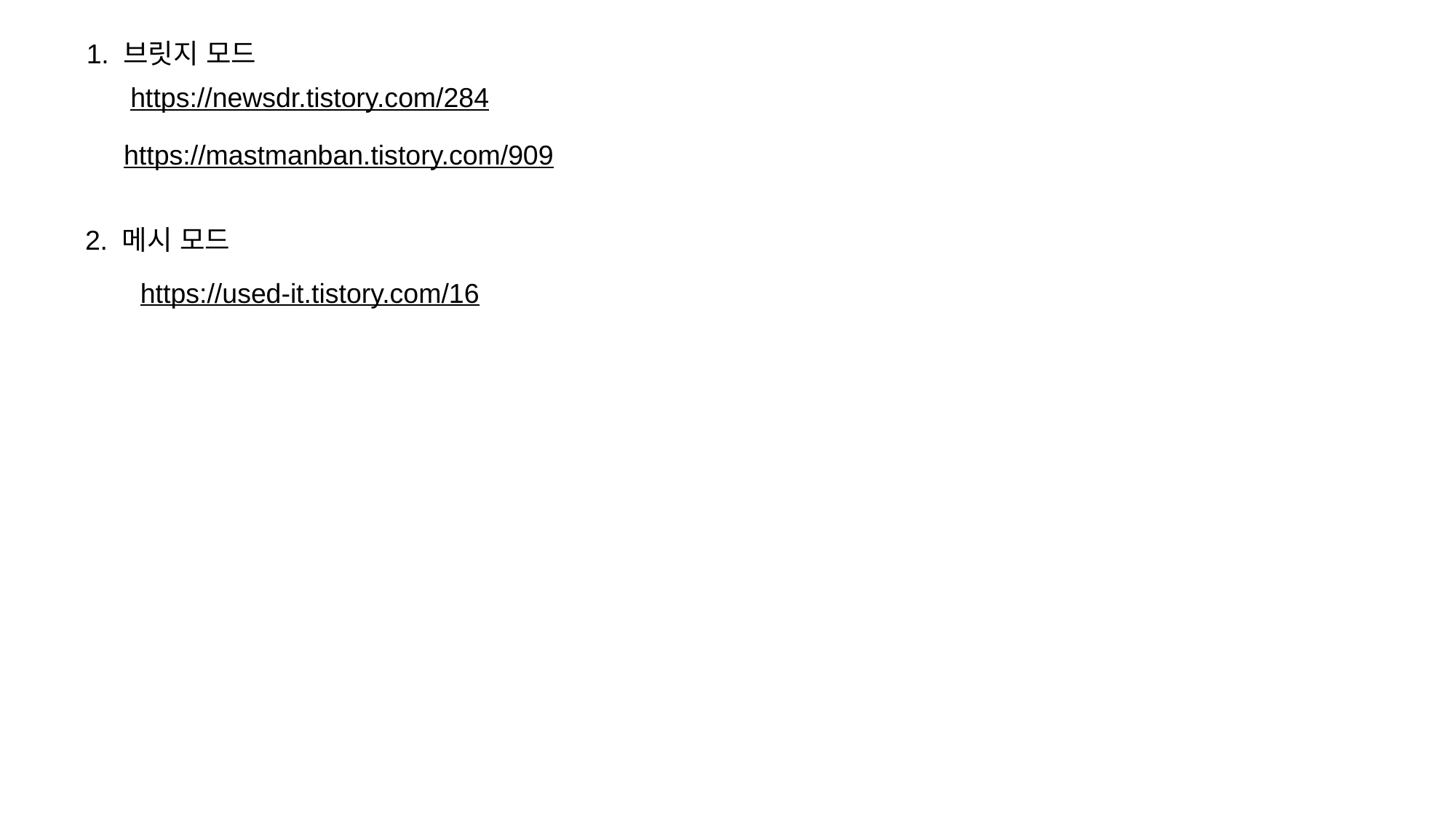

1. 브릿지 모드
https://newsdr.tistory.com/284
https://mastmanban.tistory.com/909
2. 메시 모드
https://used-it.tistory.com/16